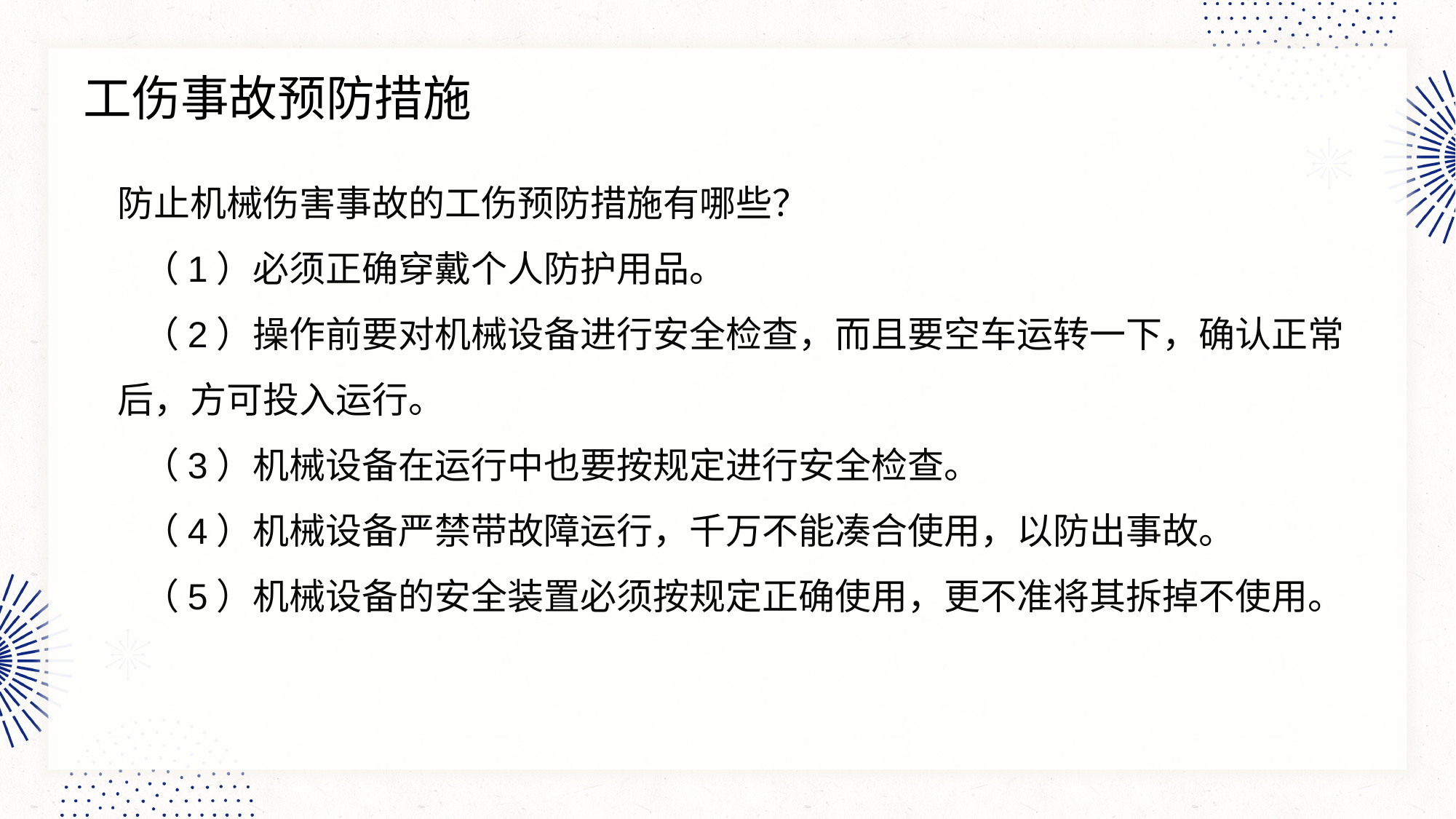

工伤事故预防措施
防止机械伤害事故的工伤预防措施有哪些？
  （1）必须正确穿戴个人防护用品。
  （2）操作前要对机械设备进行安全检查，而且要空车运转一下，确认正常后，方可投入运行。
  （3）机械设备在运行中也要按规定进行安全检查。
  （4）机械设备严禁带故障运行，千万不能凑合使用，以防出事故。
  （5）机械设备的安全装置必须按规定正确使用，更不准将其拆掉不使用。